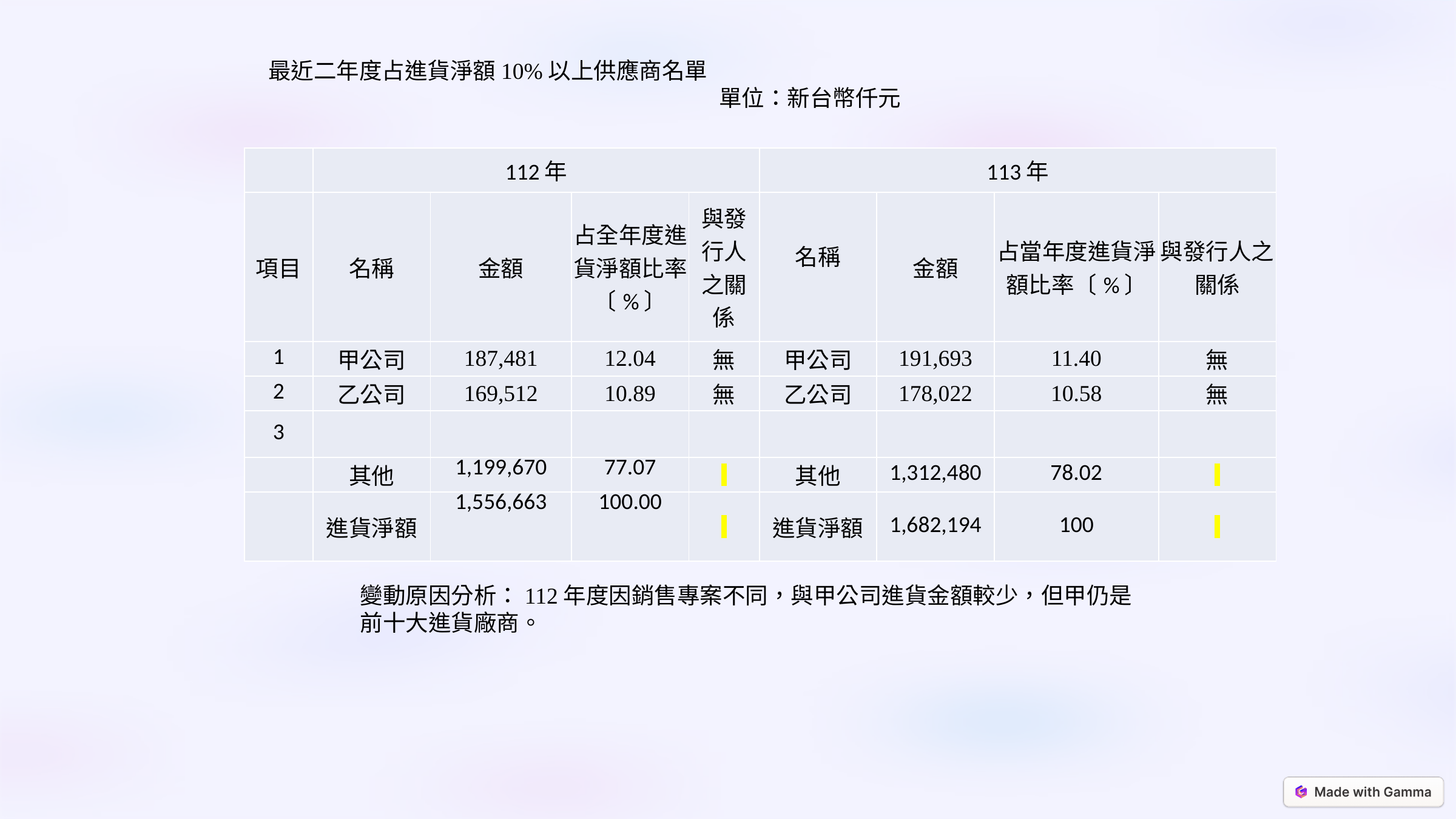

最近二年度占進貨淨額10%以上供應商名單　　　　　　　　　　　　　　　　　　　　　　　　　　　　　        單位：新台幣仟元
|  | 112年 |  |  |  | 113年 |  |  |  |
| --- | --- | --- | --- | --- | --- | --- | --- | --- |
| 項目 | 名稱 | 金額 | 占全年度進貨淨額比率〔%〕 | 與發行人之關係 | 名稱 | 金額 | 占當年度進貨淨額比率〔%〕 | 與發行人之關係 |
| 1 | 甲公司 | 187,481 | 12.04 | 無 | 甲公司 | 191,693 | 11.40 | 無 |
| 2 | 乙公司 | 169,512 | 10.89 | 無 | 乙公司 | 178,022 | 10.58 | 無 |
| 3 |  |  |  |  |  |  |  |  |
|  | 其他 | 1,199,670 | 77.07 |  | 其他 | 1,312,480 | 78.02 |  |
|  | 進貨淨額 | 1,556,663 | 100.00 |  | 進貨淨額 | 1,682,194 | 100 |  |
變動原因分析：112年度因銷售專案不同，與甲公司進貨金額較少，但甲仍是前十大進貨廠商。